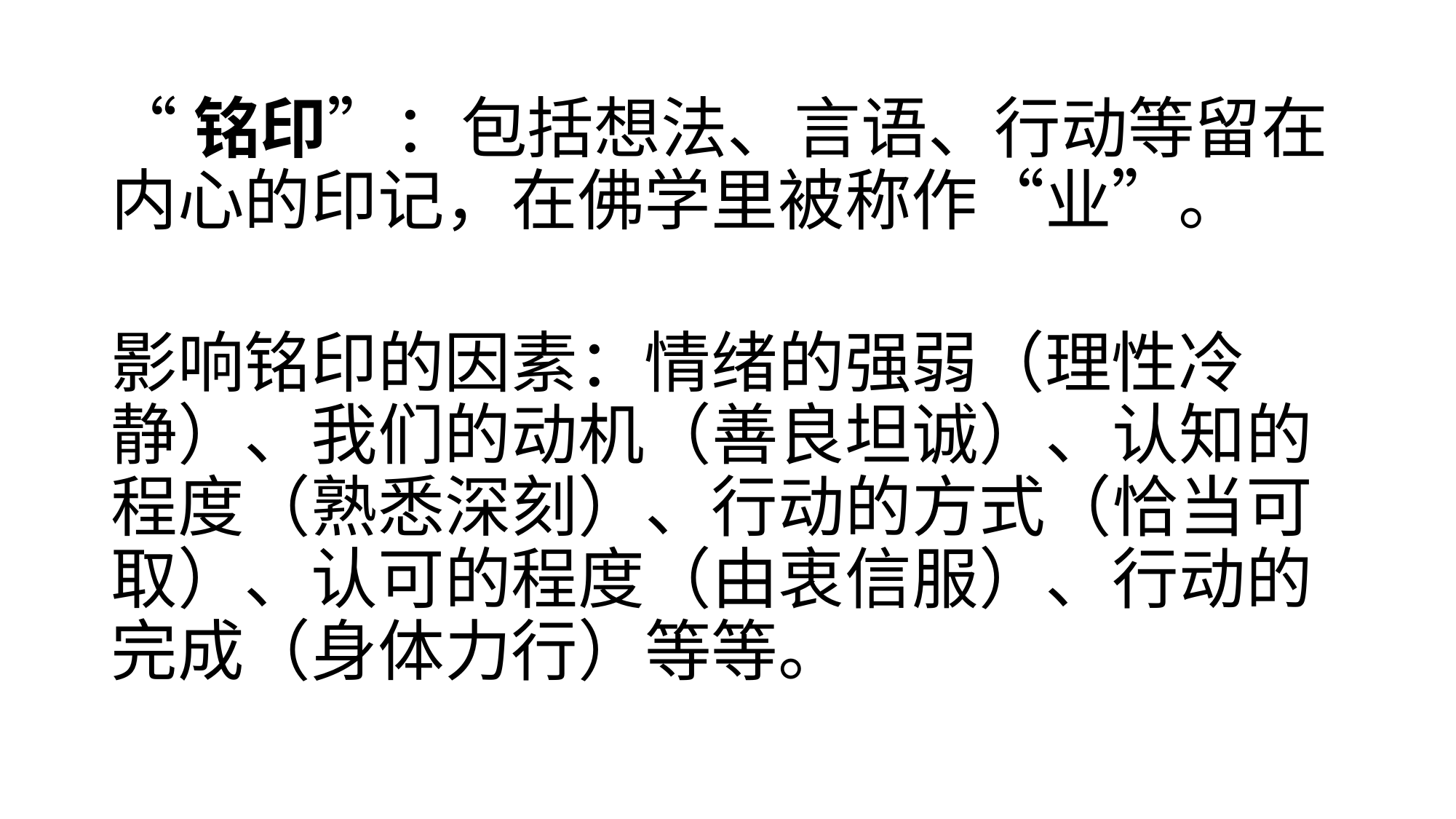

# “铭印”：包括想法、言语、行动等留在内心的印记，在佛学里被称作“业”。
影响铭印的因素：情绪的强弱（理性冷静）、我们的动机（善良坦诚）、认知的程度（熟悉深刻）、行动的方式（恰当可取）、认可的程度（由衷信服）、行动的完成（身体力行）等等。